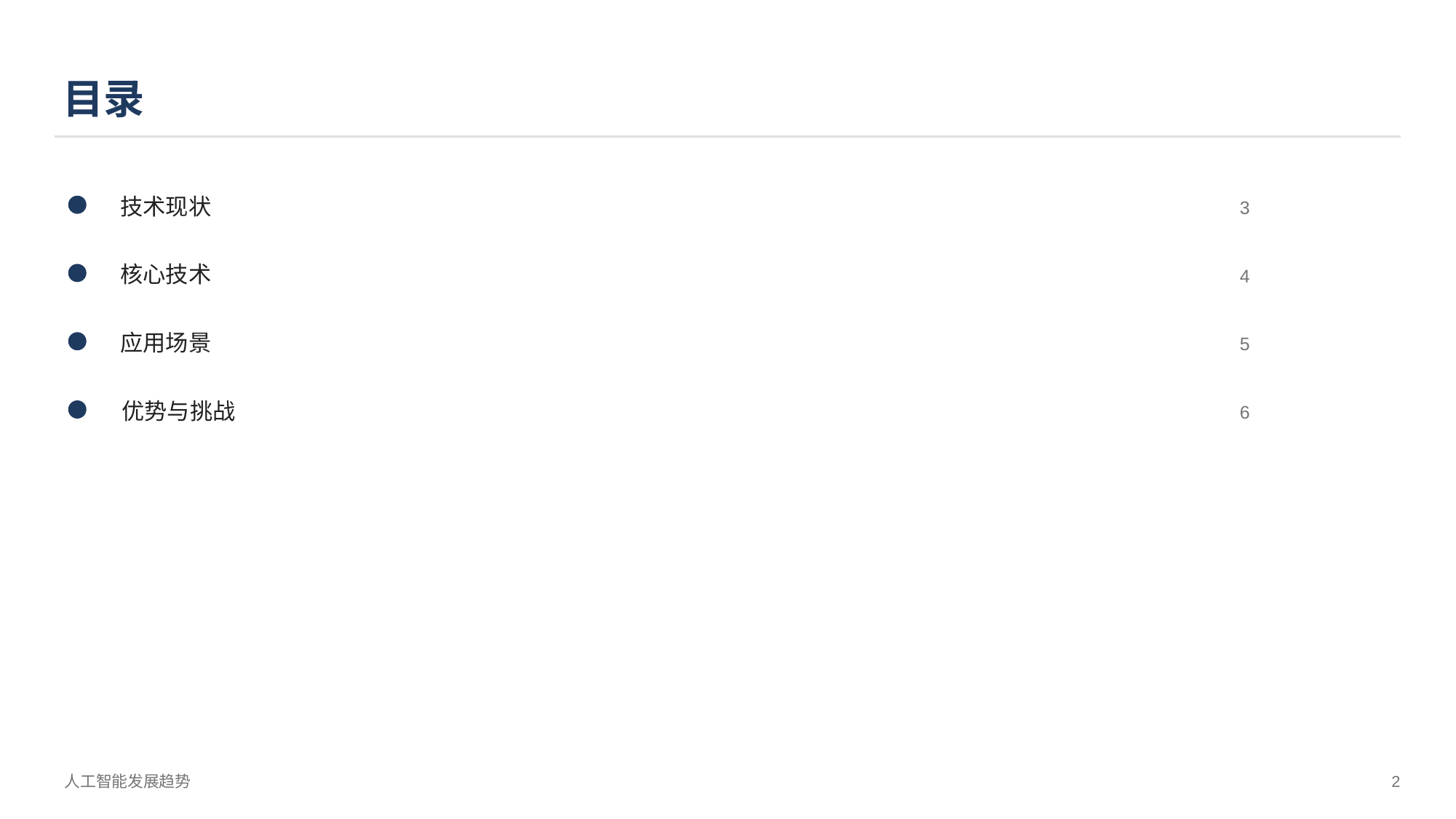

目录

技术现状

3
核心技术

4
应用场景

5
优势与挑战

6
人工智能发展趋势
2